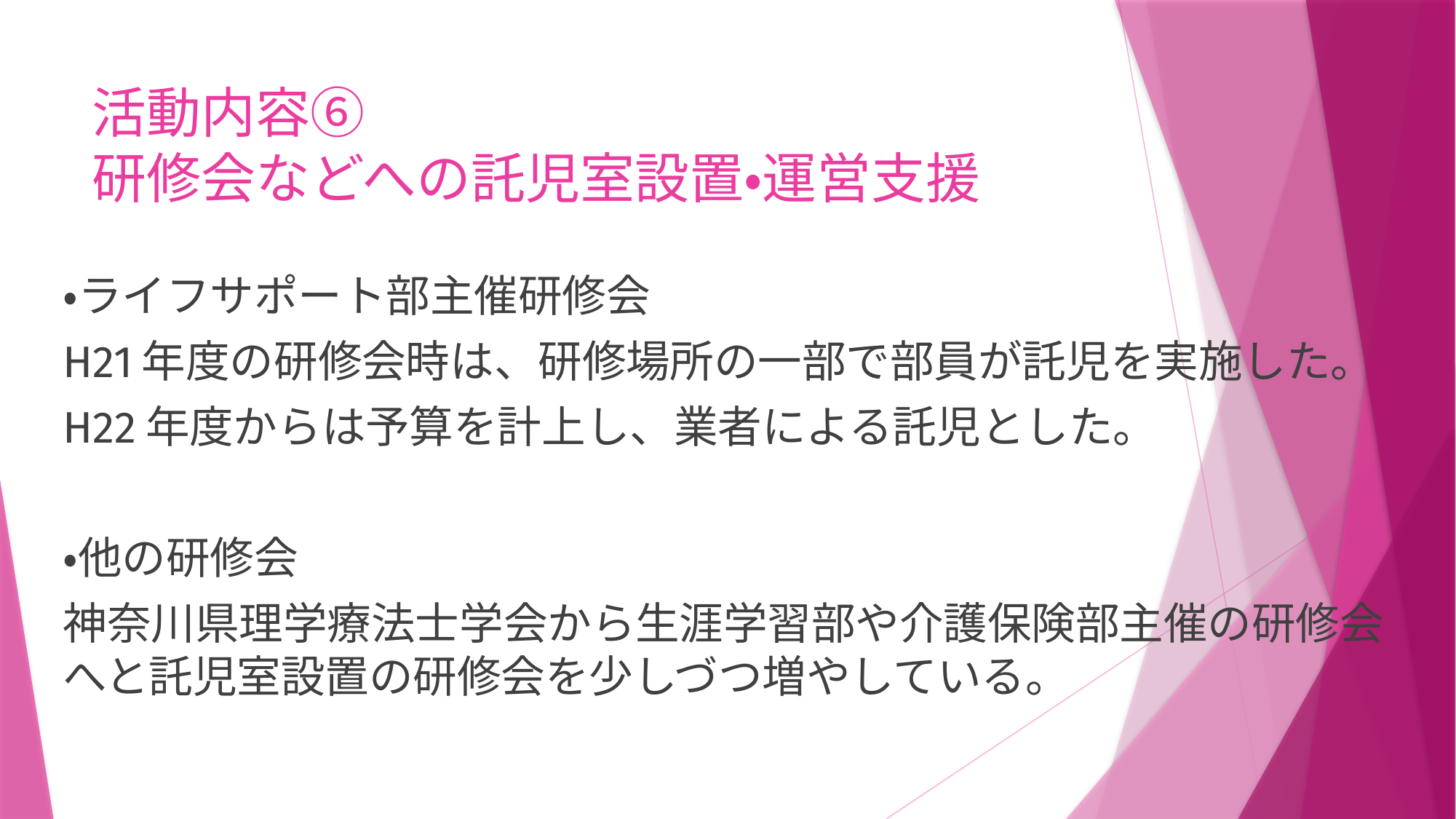

# 活動内容⑥ 研修会などへの託児室設置・運営支援
・ライフサポート部主催研修会
H21年度の研修会時は、研修場所の一部で部員が託児を実施した。
H22年度からは予算を計上し、業者による託児とした。

・他の研修会
神奈川県理学療法士学会から生涯学習部や介護保険部主催の研修会へと託児室設置の研修会を少しづつ増やしている。